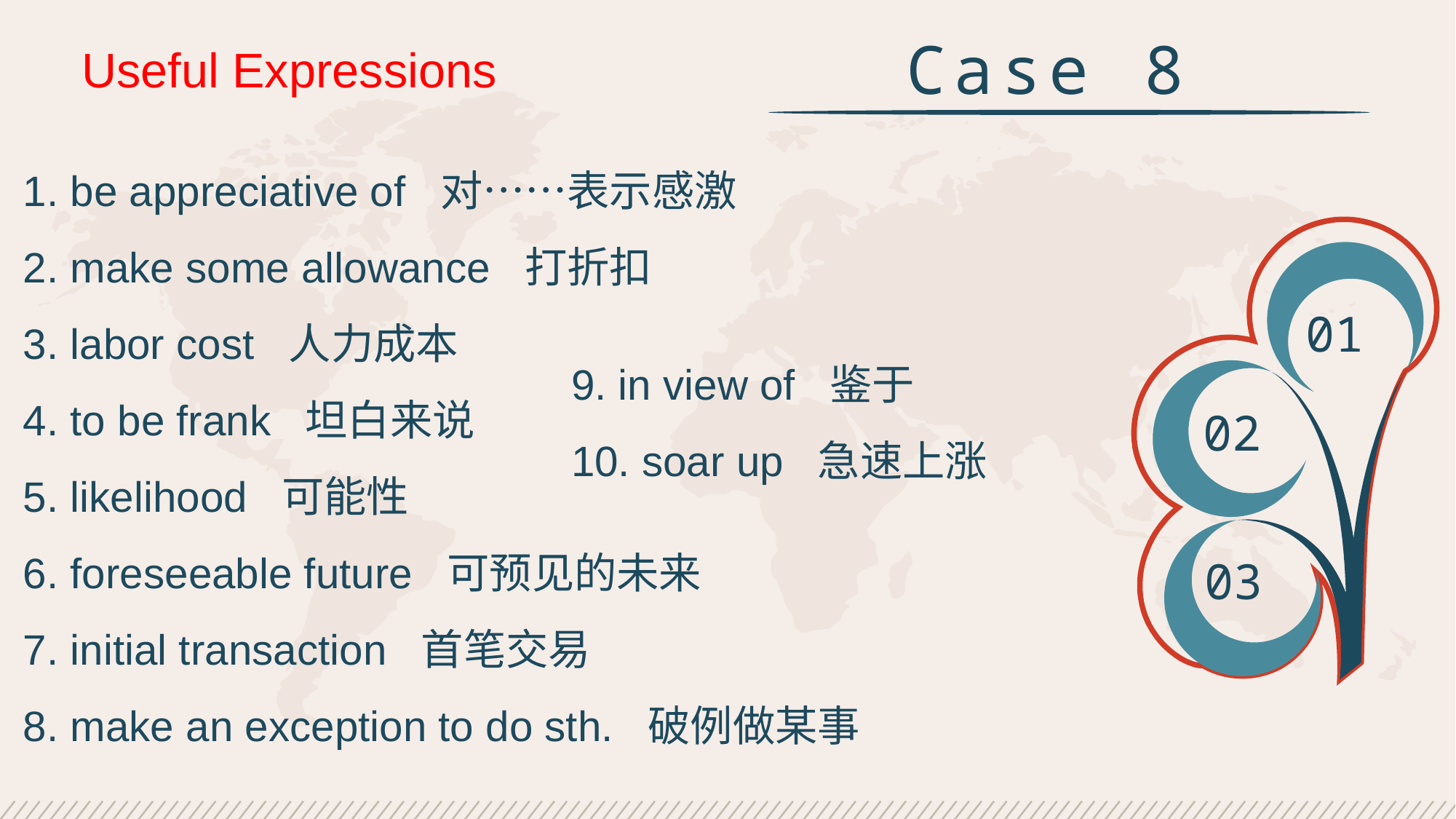

Case 8

Useful Expressions
1. be appreciative of  对……表示感激
2. make some allowance  打折扣
3. labor cost  人力成本
4. to be frank  坦白来说
5. likelihood  可能性
6. foreseeable future  可预见的未来
7. initial transaction  首笔交易
8. make an exception to do sth.  破例做某事

01
9. in view of  鉴于
10. soar up  急速上涨
02
03